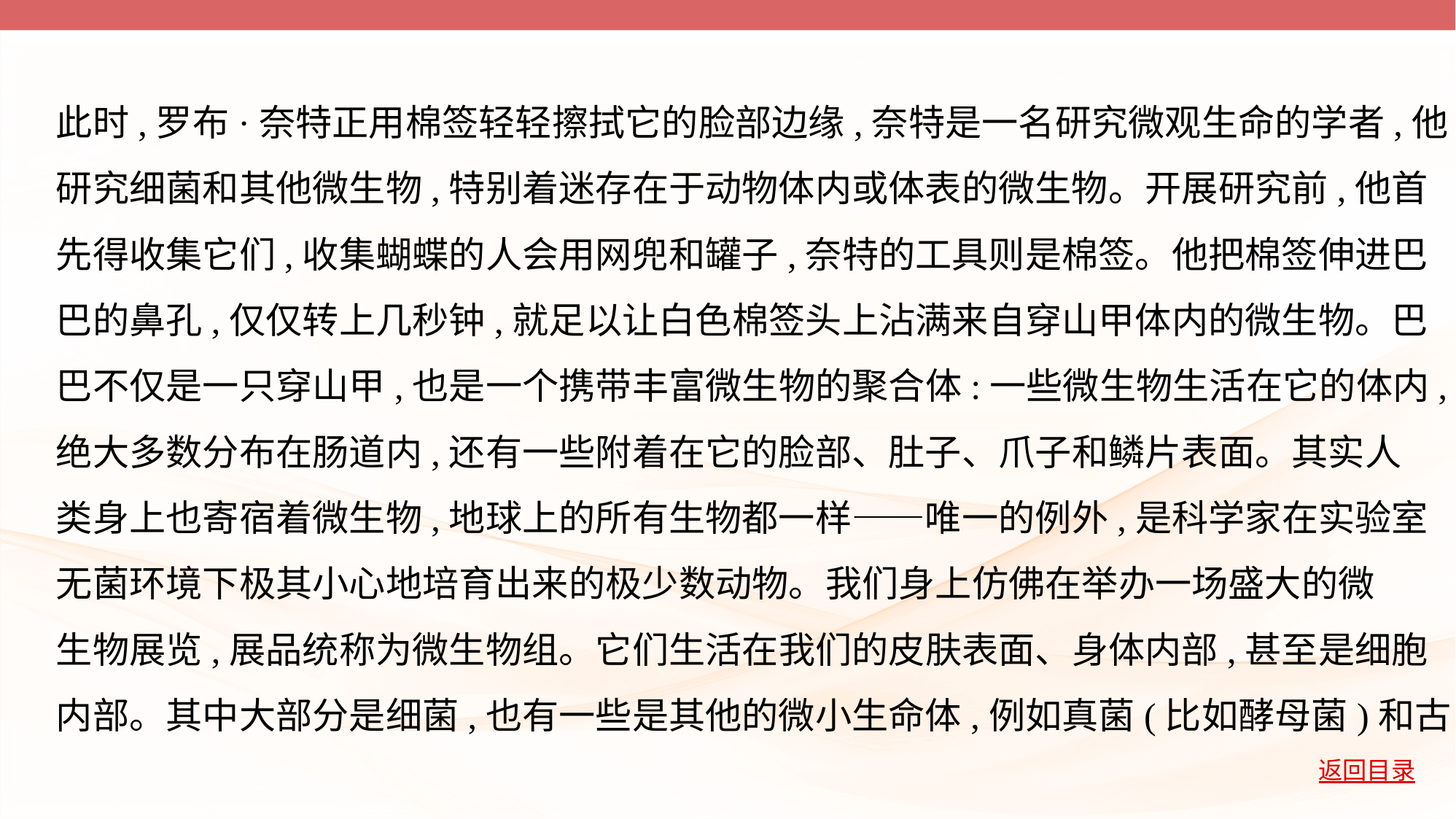

此时,罗布·奈特正用棉签轻轻擦拭它的脸部边缘,奈特是一名研究微观生命的学者,他
研究细菌和其他微生物,特别着迷存在于动物体内或体表的微生物。开展研究前,他首
先得收集它们,收集蝴蝶的人会用网兜和罐子,奈特的工具则是棉签。他把棉签伸进巴
巴的鼻孔,仅仅转上几秒钟,就足以让白色棉签头上沾满来自穿山甲体内的微生物。巴
巴不仅是一只穿山甲,也是一个携带丰富微生物的聚合体:一些微生物生活在它的体内,
绝大多数分布在肠道内,还有一些附着在它的脸部、肚子、爪子和鳞片表面。其实人
类身上也寄宿着微生物,地球上的所有生物都一样——唯一的例外,是科学家在实验室
无菌环境下极其小心地培育出来的极少数动物。我们身上仿佛在举办一场盛大的微
生物展览,展品统称为微生物组。它们生活在我们的皮肤表面、身体内部,甚至是细胞
内部。其中大部分是细菌,也有一些是其他的微小生命体,例如真菌(比如酵母菌)和古